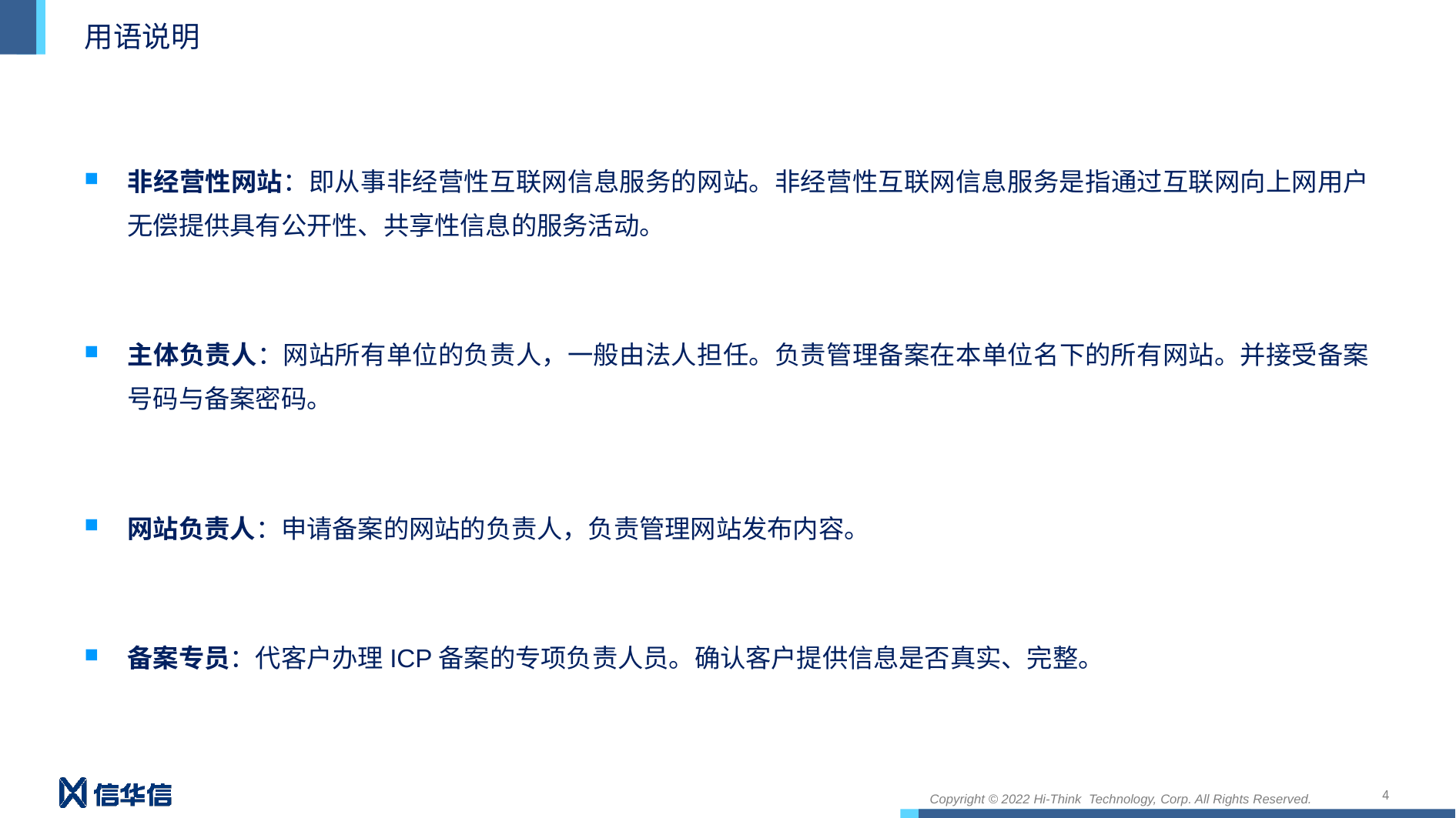

# 用语说明
非经营性网站：即从事非经营性互联网信息服务的网站。非经营性互联网信息服务是指通过互联网向上网用户无偿提供具有公开性、共享性信息的服务活动。

主体负责人：网站所有单位的负责人，一般由法人担任。负责管理备案在本单位名下的所有网站。并接受备案号码与备案密码。

网站负责人：申请备案的网站的负责人，负责管理网站发布内容。

备案专员：代客户办理ICP备案的专项负责人员。确认客户提供信息是否真实、完整。
4